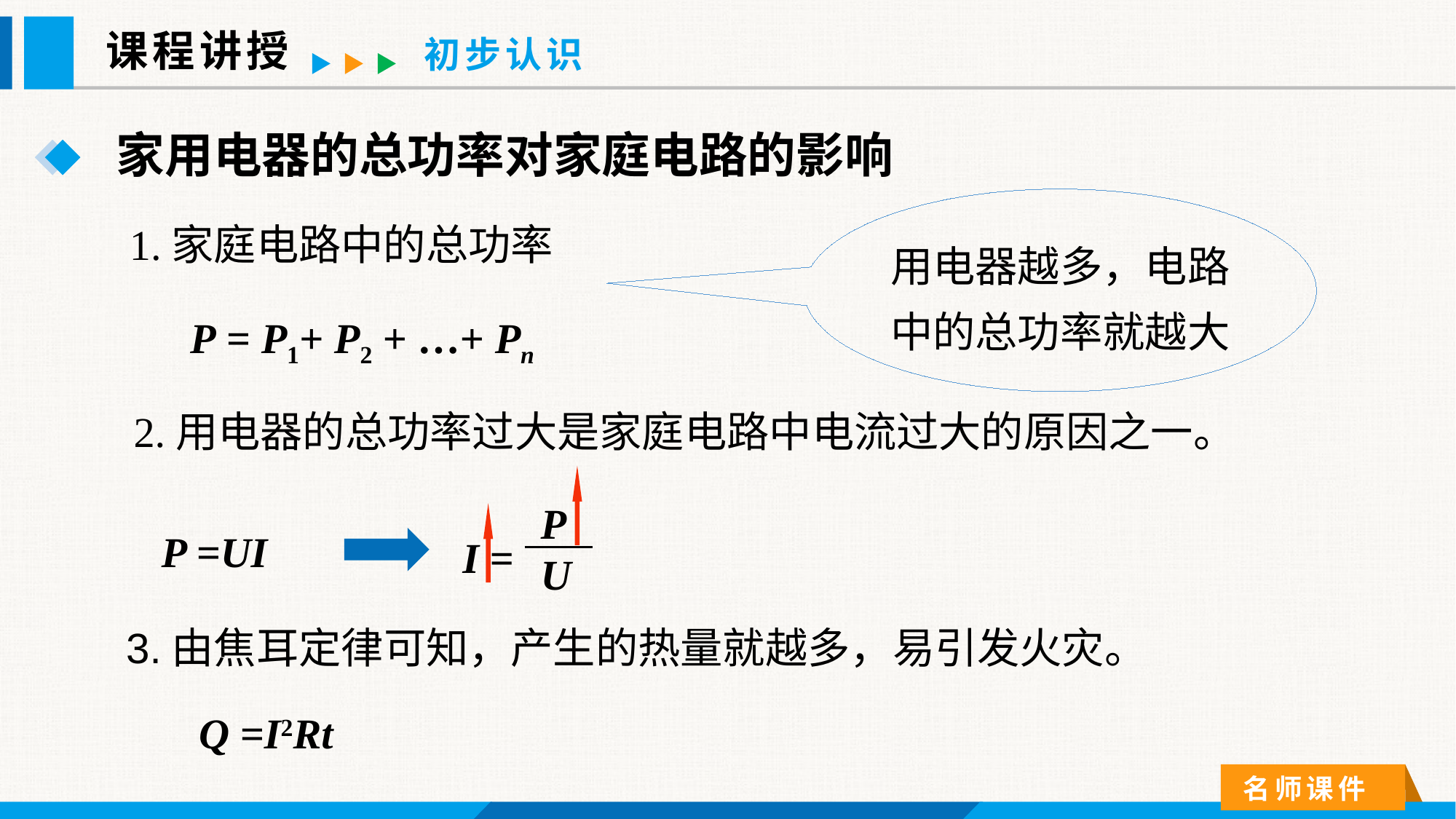

课程讲授
初步认识

家用电器的总功率对家庭电路的影响

用电器越多，电路中的总功率就越大
1.家庭电路中的总功率
P = P1+ P2 + …+ Pn
2.用电器的总功率过大是家庭电路中电流过大的原因之一。

   I =
P
U

P =UI

3.由焦耳定律可知，产生的热量就越多，易引发火灾。
Q =I2Rt